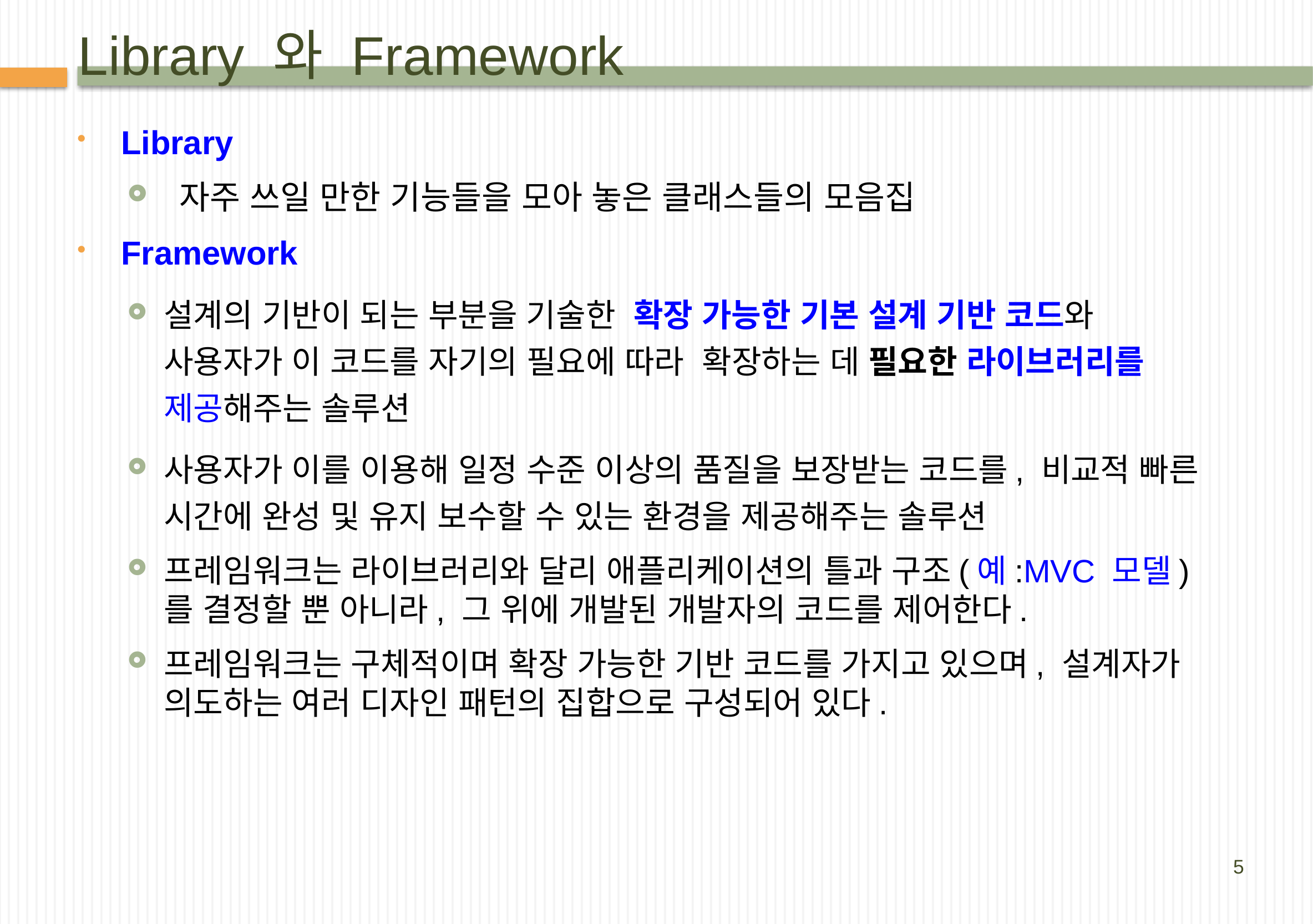

# Library 와 Framework
Library
 자주 쓰일 만한 기능들을 모아 놓은 클래스들의 모음집
Framework
설계의 기반이 되는 부분을 기술한  확장 가능한 기본 설계 기반 코드와 사용자가 이 코드를 자기의 필요에 따라  확장하는 데 필요한 라이브러리를 제공해주는 솔루션
사용자가 이를 이용해 일정 수준 이상의 품질을 보장받는 코드를, 비교적 빠른 시간에 완성 및 유지 보수할 수 있는 환경을 제공해주는 솔루션
프레임워크는 라이브러리와 달리 애플리케이션의 틀과 구조(예:MVC 모델)를 결정할 뿐 아니라, 그 위에 개발된 개발자의 코드를 제어한다.
프레임워크는 구체적이며 확장 가능한 기반 코드를 가지고 있으며, 설계자가 의도하는 여러 디자인 패턴의 집합으로 구성되어 있다.
5